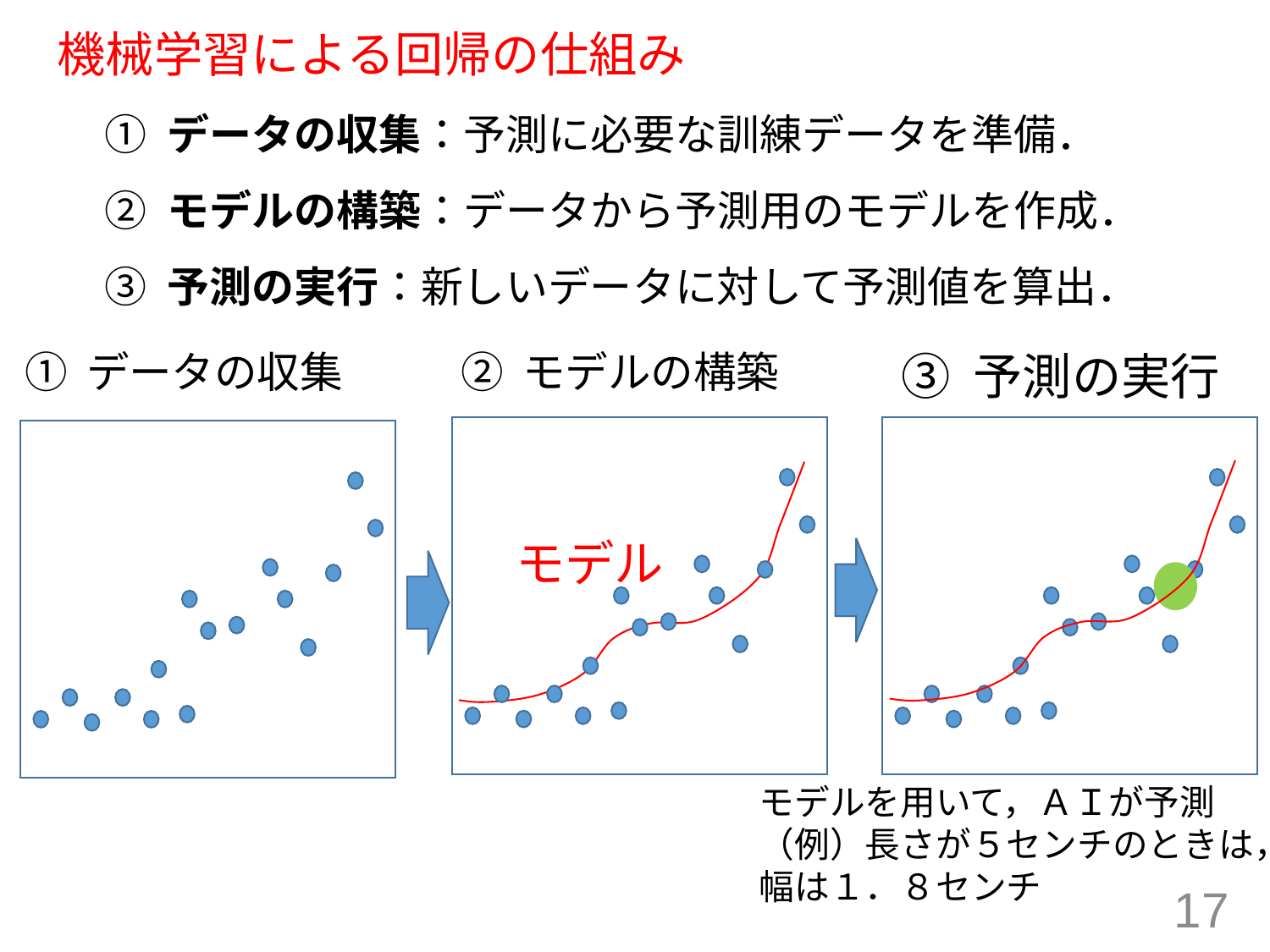

# 機械学習による回帰の仕組み
① データの収集：予測に必要な訓練データを準備．
② モデルの構築：データから予測用のモデルを作成．
③ 予測の実行：新しいデータに対して予測値を算出．
② モデルの構築
① データの収集
③ 予測の実行

モデル

モデルを用いて，ＡＩが予測
（例）長さが５センチのときは，幅は１．８センチ
17